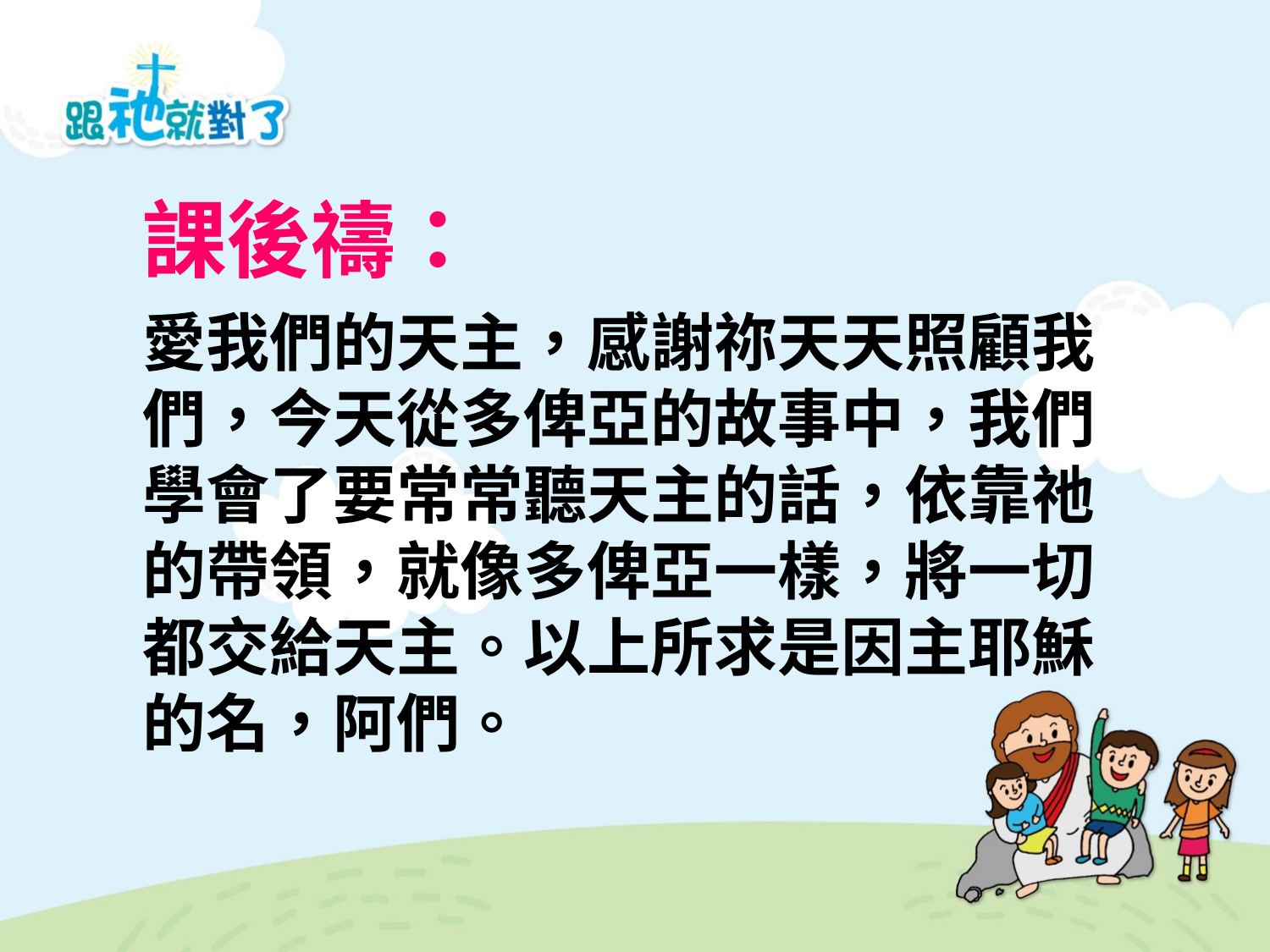

課後禱：
愛我們的天主，感謝祢天天照顧我們，今天從多俾亞的故事中，我們學會了要常常聽天主的話，依靠祂的帶領，就像多俾亞一樣，將一切都交給天主。以上所求是因主耶穌的名，阿們。